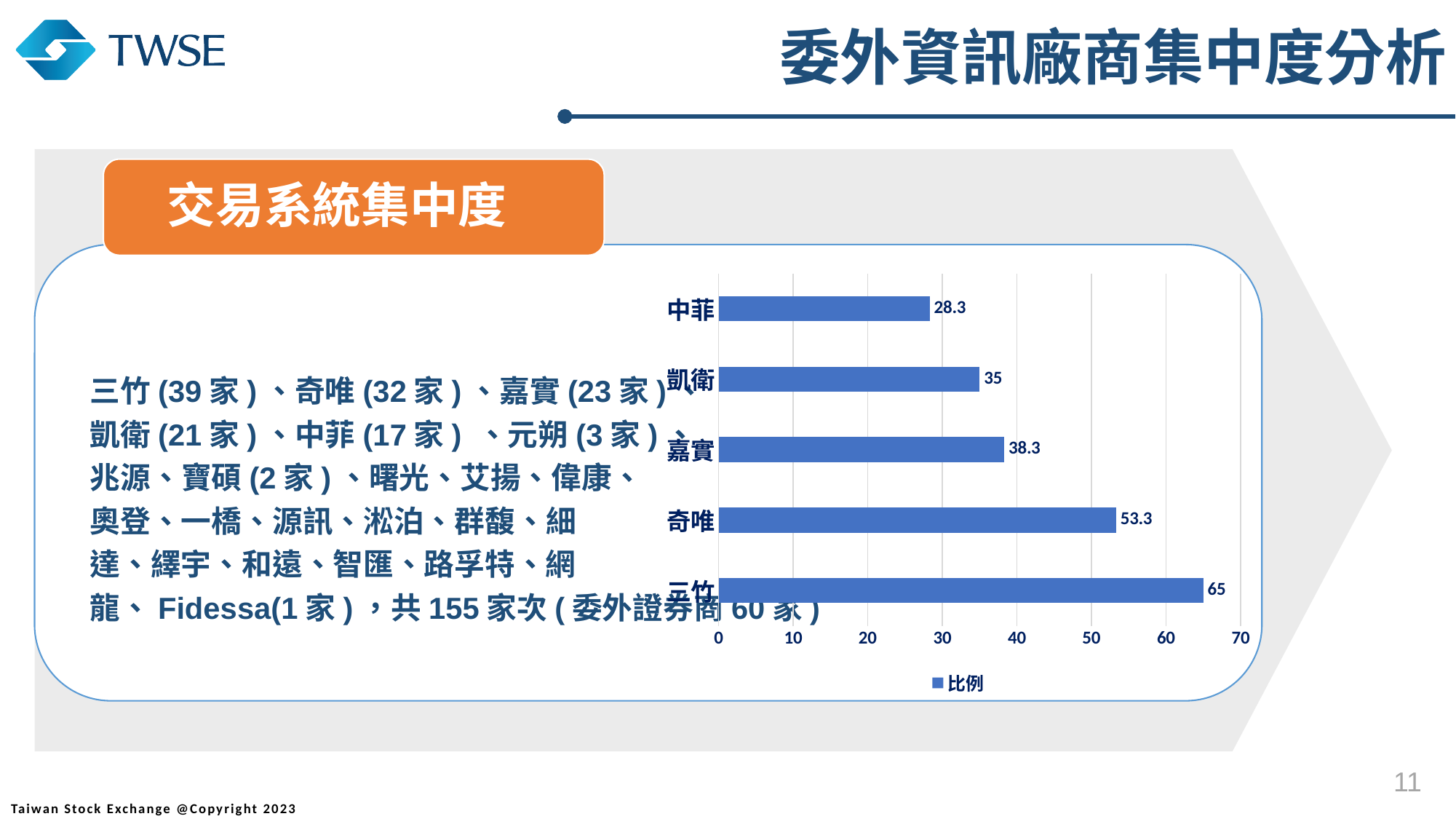

委外資訊廠商集中度分析

交易系統集中度

三竹(39家)、奇唯(32家)、嘉實(23家)、
凱衛(21家)、中菲(17家) 、元朔(3家)、
兆源、寶碩(2家)、曙光、艾揚、偉康、
奧登、一橋、源訊、淞泊、群馥、細
達、繹宇、和遠、智匯、路孚特、網
龍、Fidessa(1家)，共155家次(委外證券商60家)

### Chart

| Category | 比例 |
|---|---|
| 三竹 | 65.0 |
| 奇唯 | 53.3 |
| 嘉實 | 38.3 |
| 凱衛 | 35.0 |
| 中菲 | 28.3 |
11